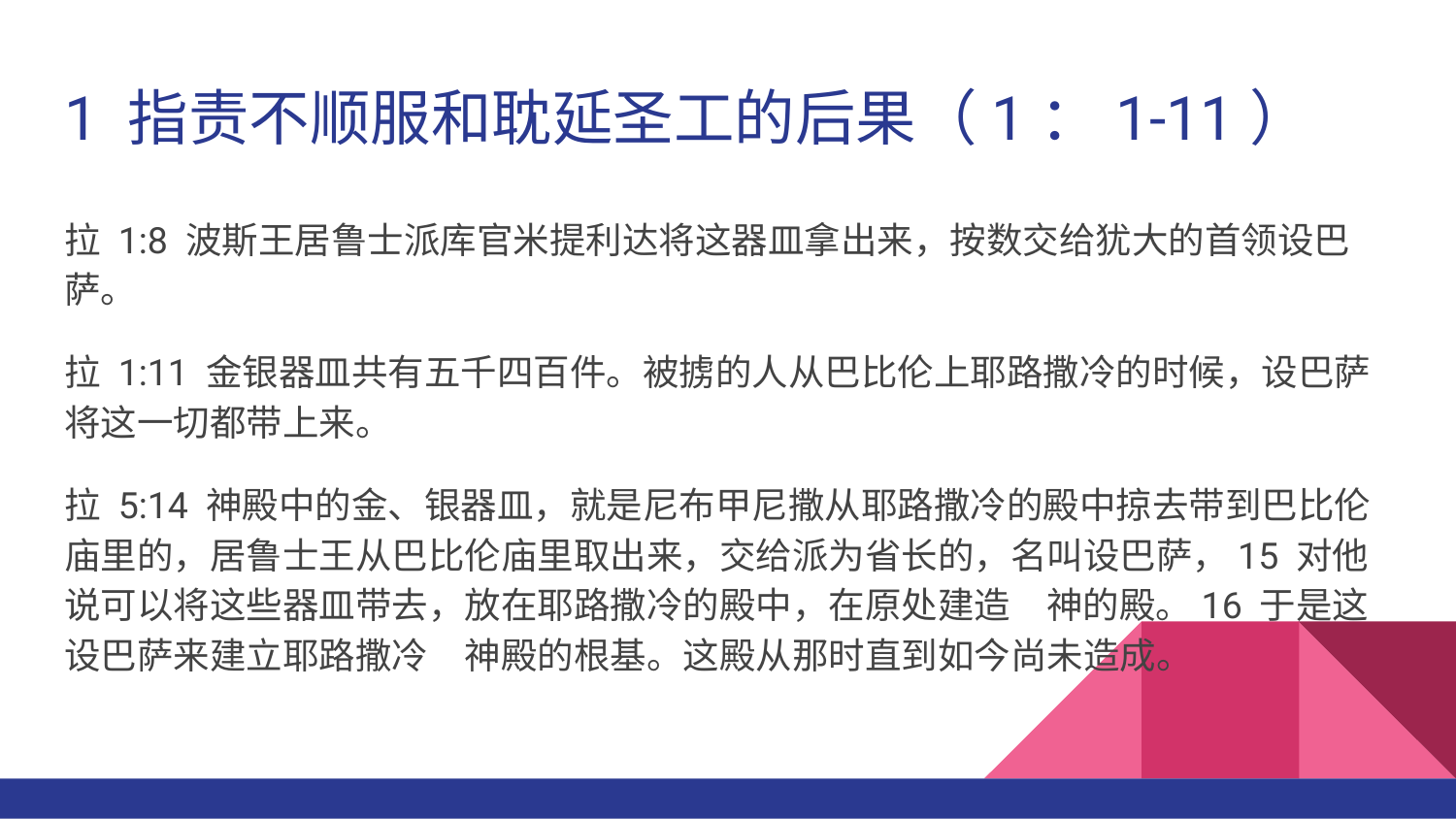

# 1 指责不顺服和耽延圣工的后果（1：1-11）
拉 1:8 波斯王居鲁士派库官米提利达将这器皿拿出来，按数交给犹大的首领设巴萨。
拉 1:11 金银器皿共有五千四百件。被掳的人从巴比伦上耶路撒冷的时候，设巴萨将这一切都带上来。
拉 5:14 神殿中的金、银器皿，就是尼布甲尼撒从耶路撒冷的殿中掠去带到巴比伦庙里的，居鲁士王从巴比伦庙里取出来，交给派为省长的，名叫设巴萨，15 对他说可以将这些器皿带去，放在耶路撒冷的殿中，在原处建造　神的殿。16 于是这设巴萨来建立耶路撒冷　神殿的根基。这殿从那时直到如今尚未造成。